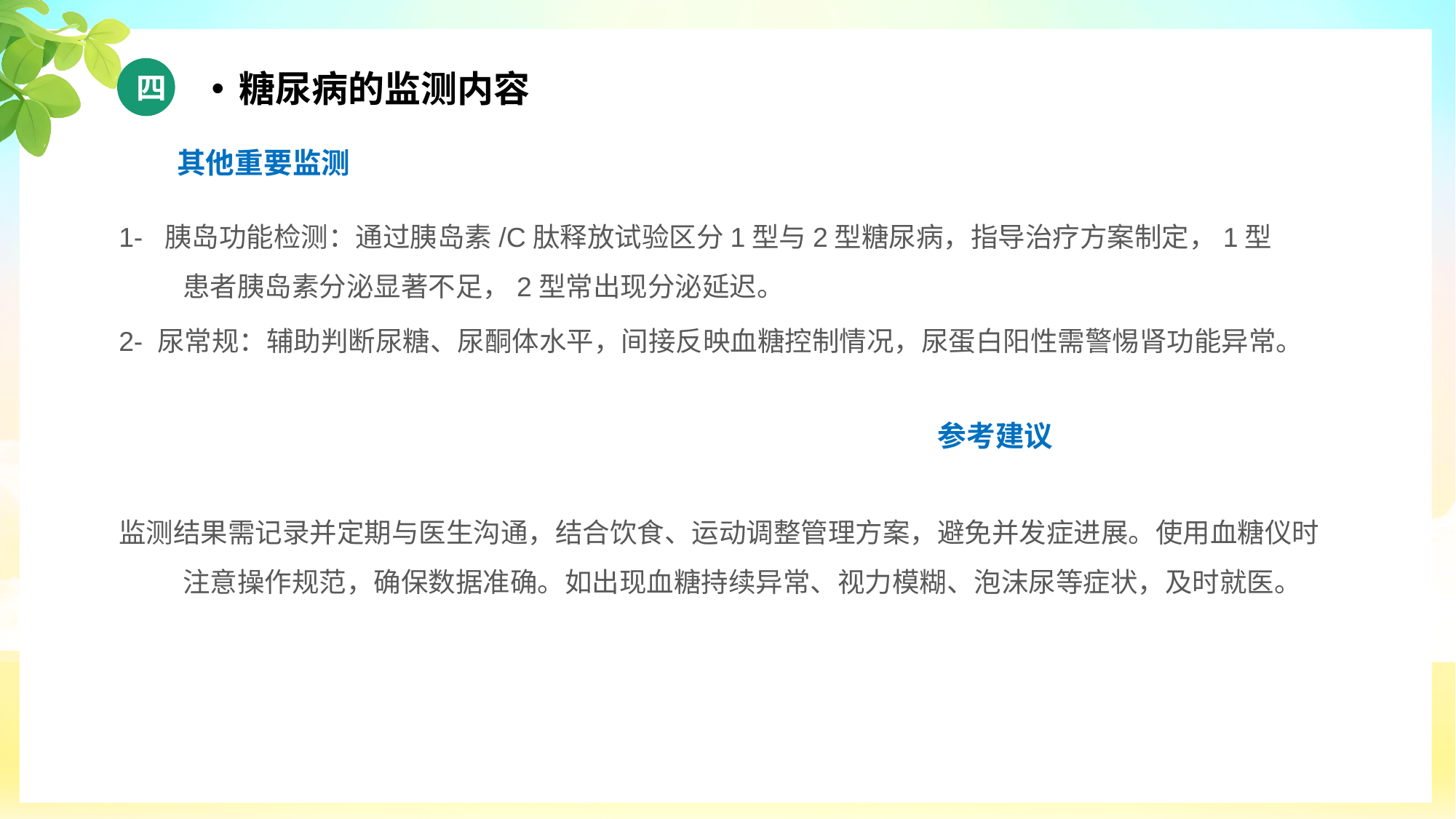

四
糖尿病的监测内容
其他重要监测
1-  胰岛功能检测：通过胰岛素/C肽释放试验区分1型与2型糖尿病，指导治疗方案制定，1型患者胰岛素分泌显著不足，2型常出现分泌延迟。
2- 尿常规：辅助判断尿糖、尿酮体水平，间接反映血糖控制情况，尿蛋白阳性需警惕肾功能异常。

参考建议
监测结果需记录并定期与医生沟通，结合饮食、运动调整管理方案，避免并发症进展。使用血糖仪时注意操作规范，确保数据准确。如出现血糖持续异常、视力模糊、泡沫尿等症状，及时就医。